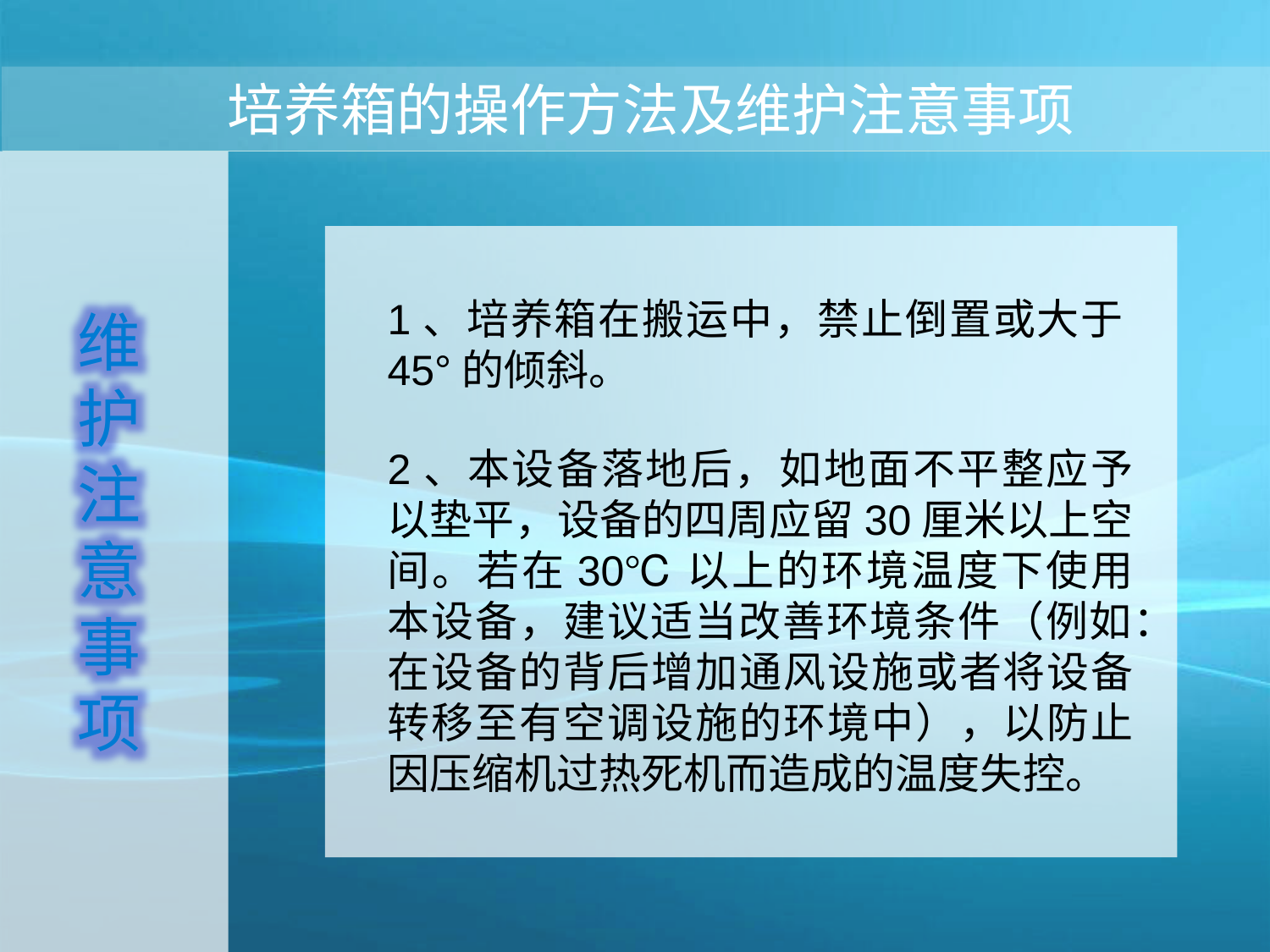

# 培养箱的操作方法及维护注意事项

1、培养箱在搬运中，禁止倒置或大于45°的倾斜。
维护注意事项
2、本设备落地后，如地面不平整应予以垫平，设备的四周应留30厘米以上空间。若在30℃以上的环境温度下使用本设备，建议适当改善环境条件（例如：在设备的背后增加通风设施或者将设备转移至有空调设施的环境中），以防止因压缩机过热死机而造成的温度失控。